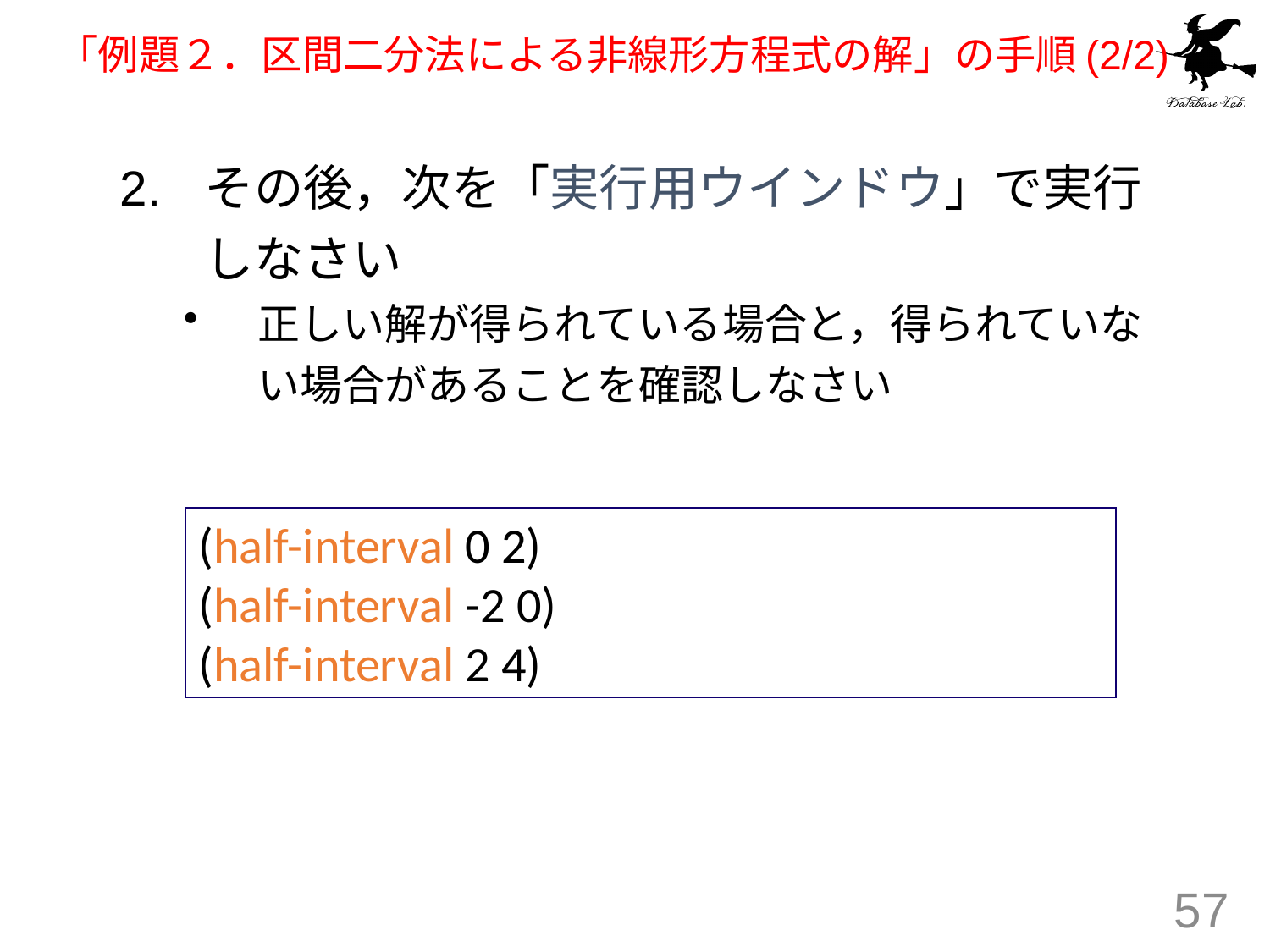

# 「例題２．区間二分法による非線形方程式の解」の手順(2/2)
その後，次を「実行用ウインドウ」で実行しなさい
正しい解が得られている場合と，得られていない場合があることを確認しなさい
(half-interval 0 2)
(half-interval -2 0)
(half-interval 2 4)
57